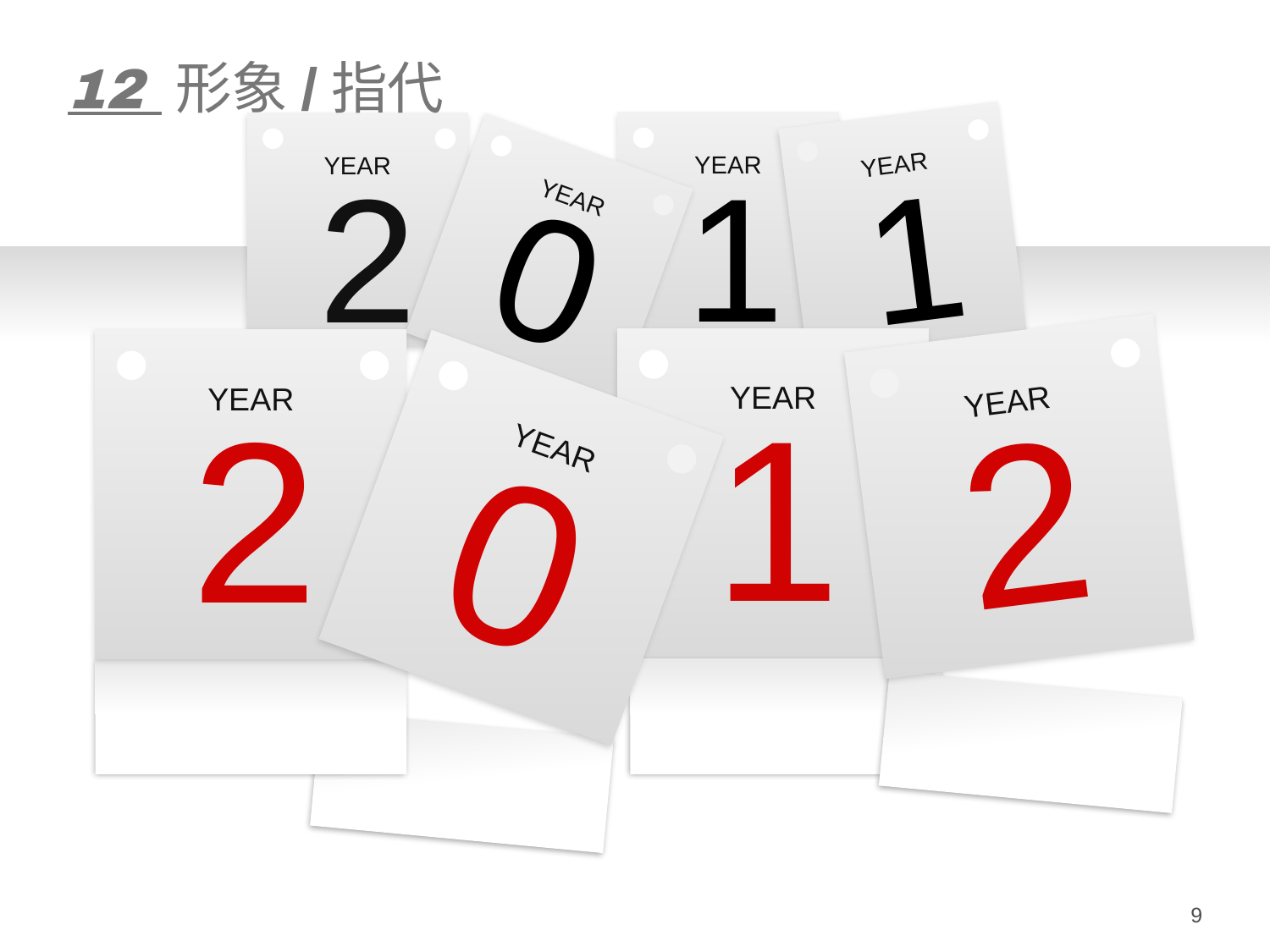

# 12 形象/指代

1
YEAR

2
YEAR

1
YEAR

0
YEAR

1
YEAR

2
YEAR

2
YEAR

0
YEAR

9